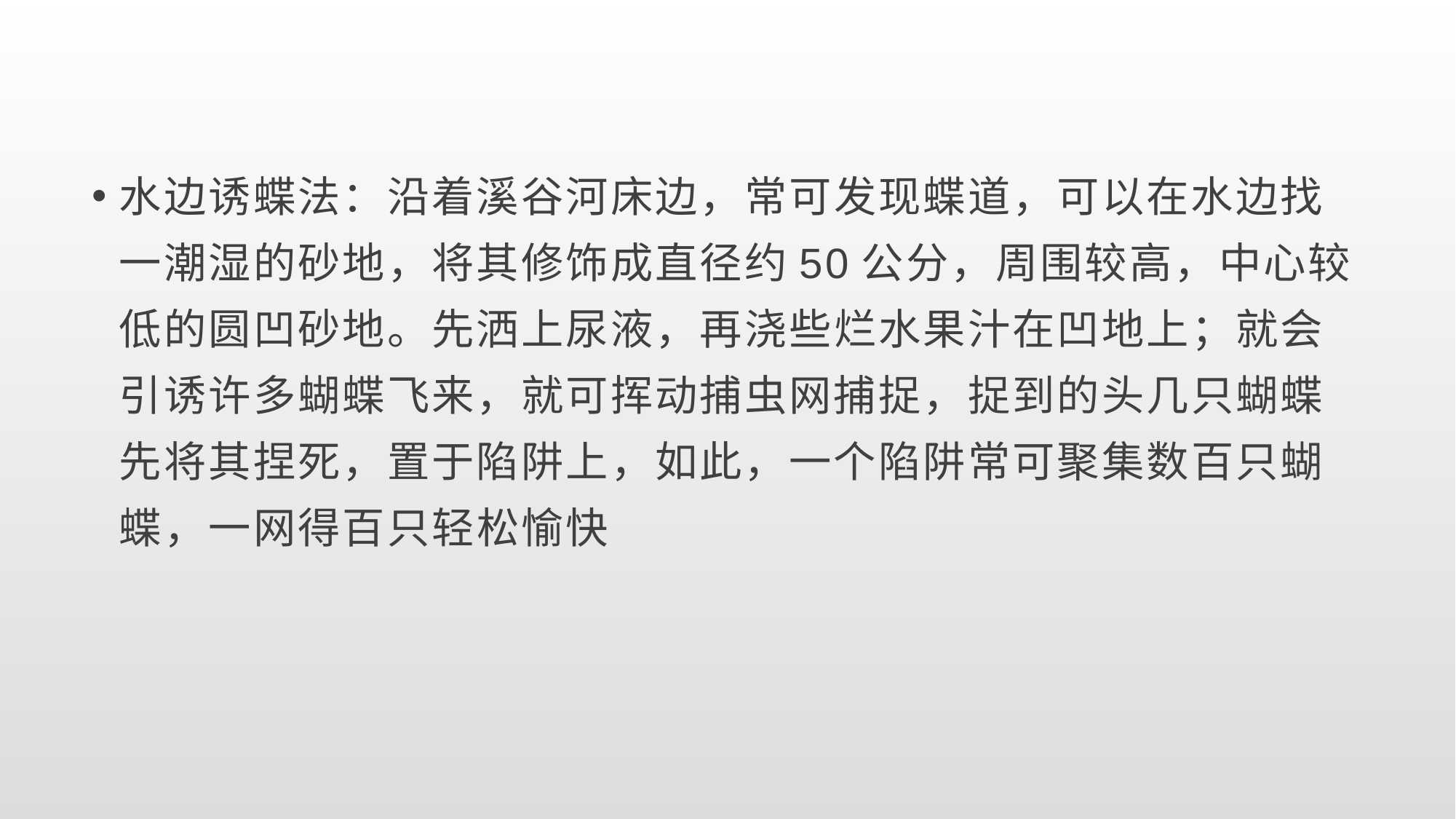

#
水边诱蝶法：沿着溪谷河床边，常可发现蝶道，可以在水边找一潮湿的砂地，将其修饰成直径约50公分，周围较高，中心较低的圆凹砂地。先洒上尿液，再浇些烂水果汁在凹地上；就会引诱许多蝴蝶飞来，就可挥动捕虫网捕捉，捉到的头几只蝴蝶先将其捏死，置于陷阱上，如此，一个陷阱常可聚集数百只蝴蝶，一网得百只轻松愉快